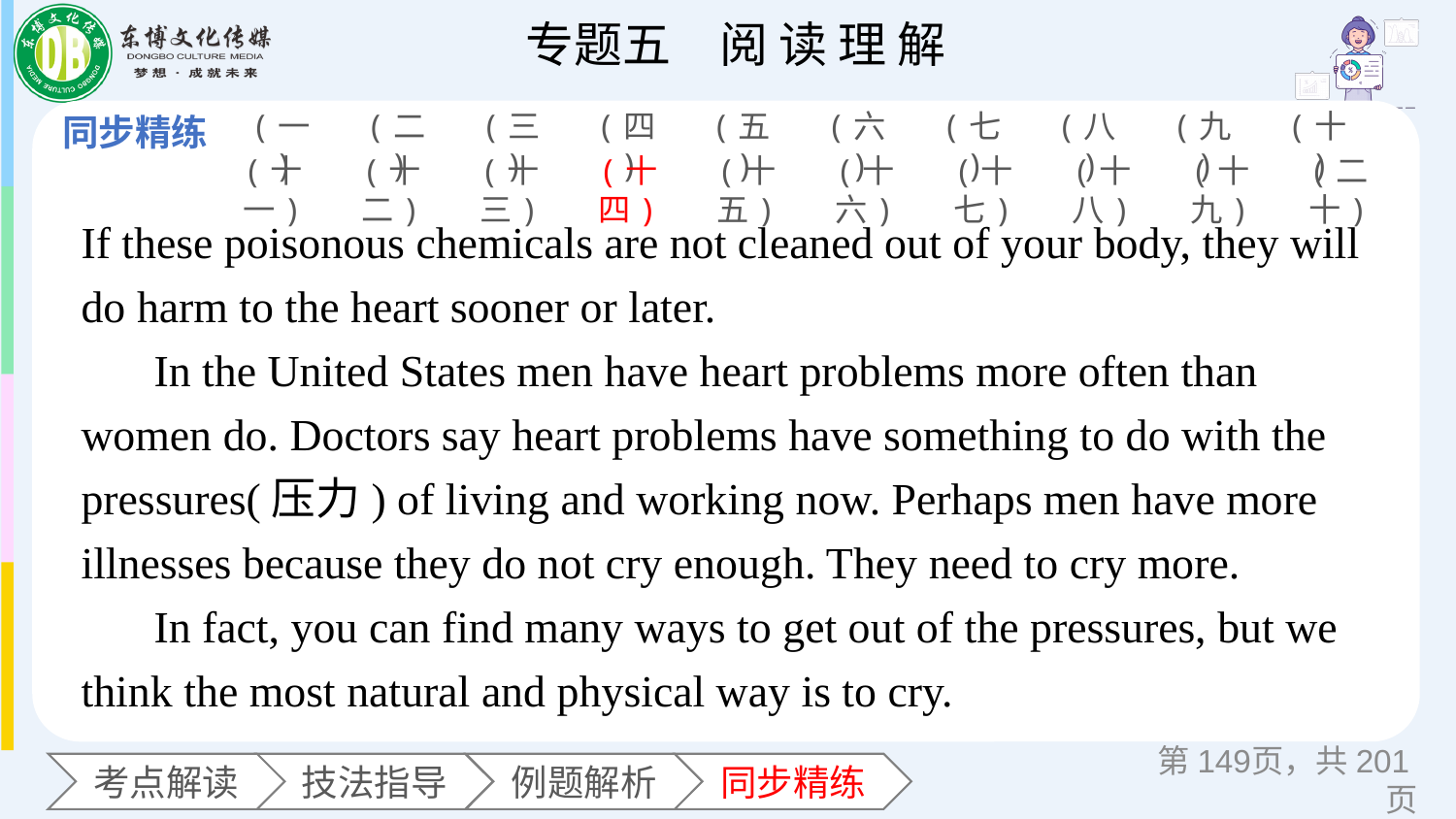

(一)
(二)
(三)
(四)
(五)
(六)
(七)
(八)
(九)
(十)
(十一)
(十二)
(十三)
(十四)
(十五)
(十六)
(十七)
(十八)
(十九)
(二十)
If these poisonous chemicals are not cleaned out of your body, they will do harm to the heart sooner or later.
In the United States men have heart problems more often than women do. Doctors say heart problems have something to do with the pressures(压力) of living and working now. Perhaps men have more illnesses because they do not cry enough. They need to cry more.
In fact, you can find many ways to get out of the pressures, but we think the most natural and physical way is to cry.
第149页，共201页